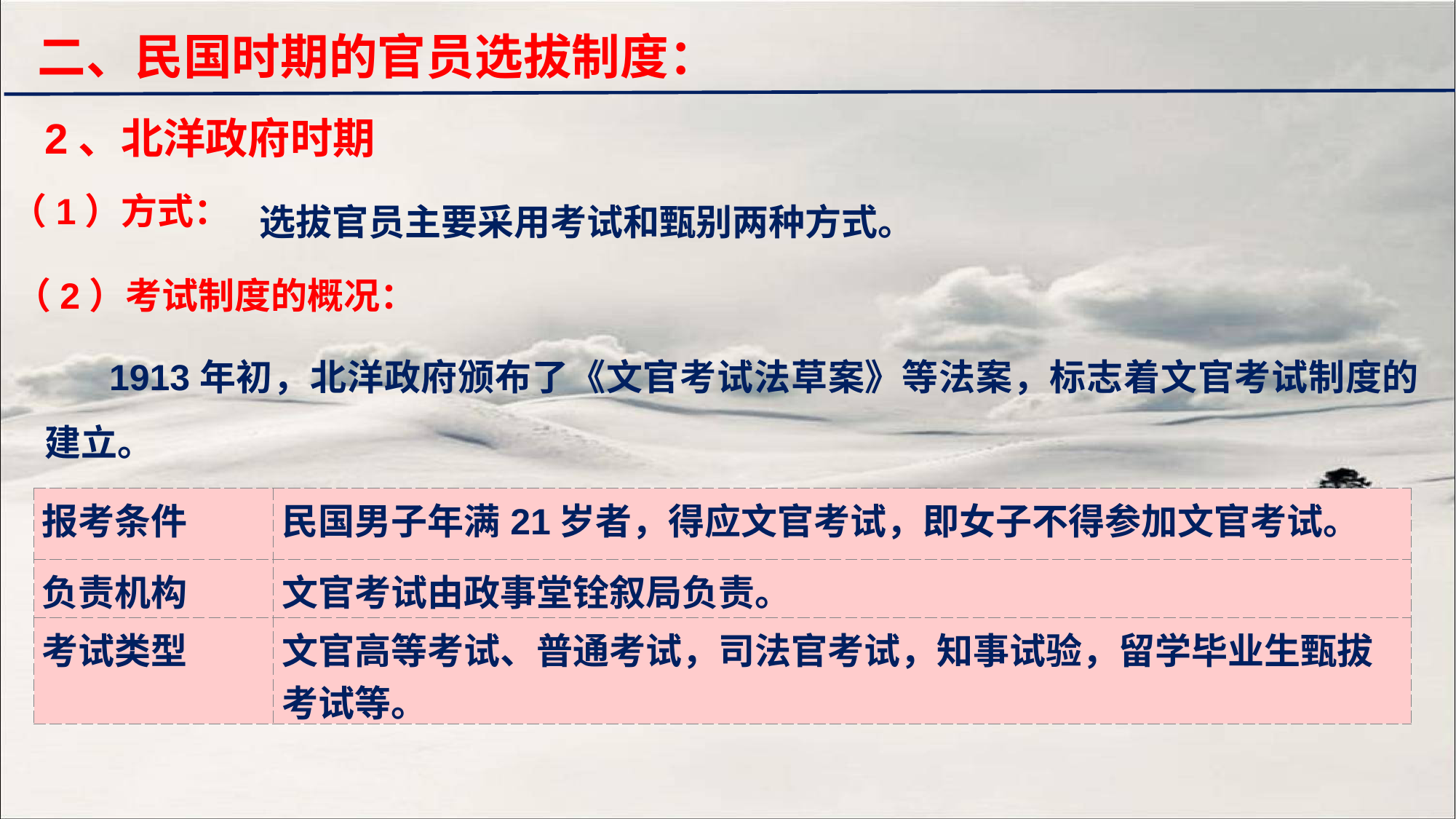

二、民国时期的官员选拔制度：
2、北洋政府时期
选拔官员主要采用考试和甄别两种方式。
（1）方式：
（2）考试制度的概况：
      1913年初，北洋政府颁布了《文官考试法草案》等法案，标志着文官考试制度的建立。
| 报考条件 | 民国男子年满21岁者，得应文官考试，即女子不得参加文官考试。 |
| --- | --- |
| 负责机构 | 文官考试由政事堂铨叙局负责。 |
| 考试类型 | 文官高等考试、普通考试，司法官考试，知事试验，留学毕业生甄拔考试等。 |